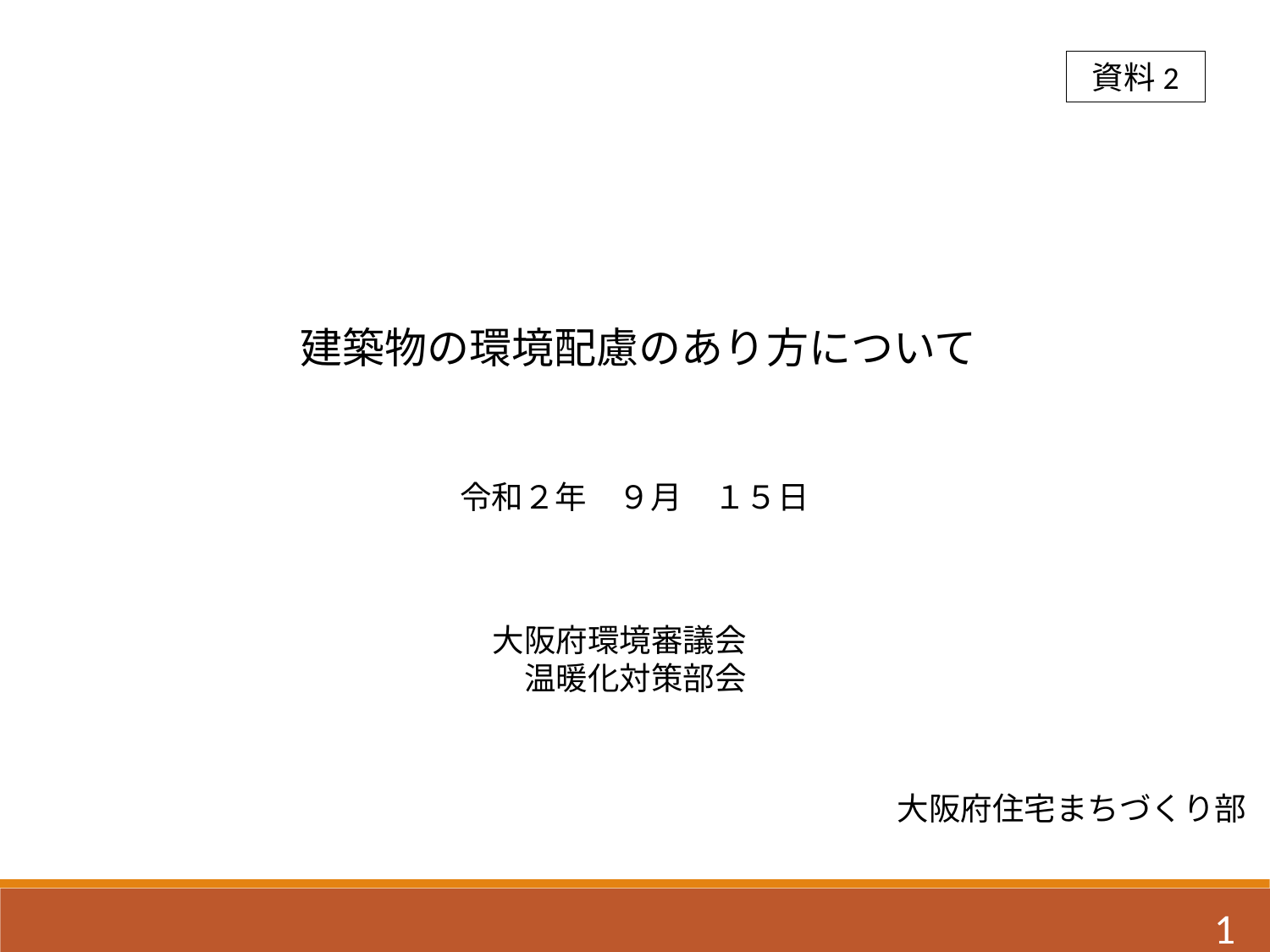

資料2
建築物の環境配慮のあり方について
令和２年　９月　１５日
大阪府環境審議会
　温暖化対策部会
大阪府住宅まちづくり部
1